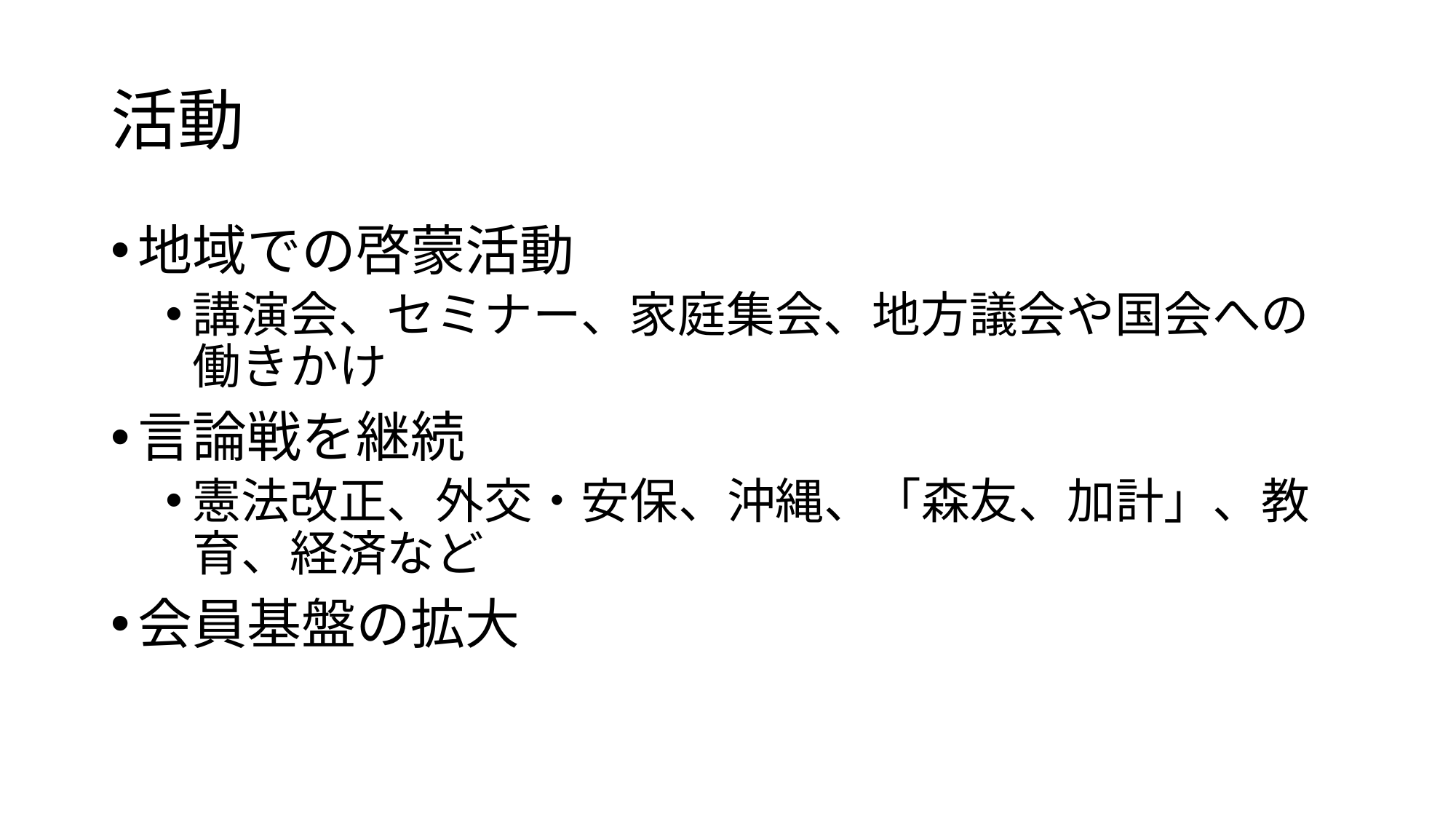

# 活動
地域での啓蒙活動
講演会、セミナー、家庭集会、地方議会や国会への働きかけ
言論戦を継続
憲法改正、外交・安保、沖縄、「森友、加計」、教育、経済など
会員基盤の拡大